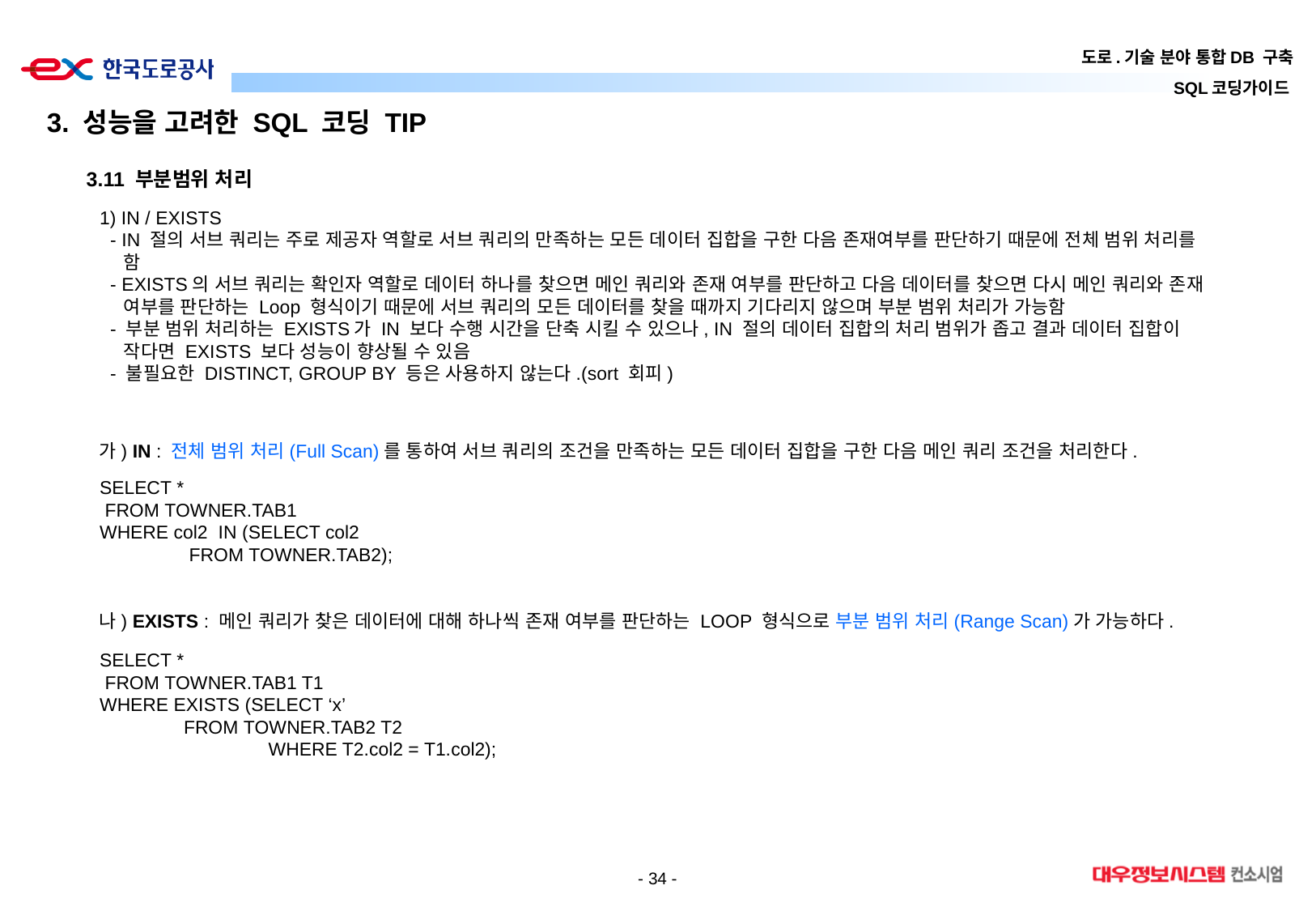

3. 성능을 고려한 SQL 코딩 TIP
3.11 부분범위 처리
1) IN / EXISTS
  - IN 절의 서브 쿼리는 주로 제공자 역할로 서브 쿼리의 만족하는 모든 데이터 집합을 구한 다음 존재여부를 판단하기 때문에 전체 범위 처리를 함
  - EXISTS의 서브 쿼리는 확인자 역할로 데이터 하나를 찾으면 메인 쿼리와 존재 여부를 판단하고 다음 데이터를 찾으면 다시 메인 쿼리와 존재 여부를 판단하는 Loop 형식이기 때문에 서브 쿼리의 모든 데이터를 찾을 때까지 기다리지 않으며 부분 범위 처리가 가능함
  - 부분 범위 처리하는 EXISTS가 IN 보다 수행 시간을 단축 시킬 수 있으나, IN 절의 데이터 집합의 처리 범위가 좁고 결과 데이터 집합이 작다면 EXISTS 보다 성능이 향상될 수 있음
  - 불필요한 DISTINCT, GROUP BY 등은 사용하지 않는다.(sort 회피)
가) IN : 전체 범위 처리(Full Scan)를 통하여 서브 쿼리의 조건을 만족하는 모든 데이터 집합을 구한 다음 메인 쿼리 조건을 처리한다.
SELECT *
 FROM TOWNER.TAB1
WHERE col2  IN (SELECT col2
                 FROM TOWNER.TAB2);
나) EXISTS : 메인 쿼리가 찾은 데이터에 대해 하나씩 존재 여부를 판단하는 LOOP 형식으로 부분 범위 처리(Range Scan)가 가능하다.
SELECT *
 FROM TOWNER.TAB1 T1
WHERE EXISTS (SELECT ‘x’
                FROM TOWNER.TAB2 T2
	         WHERE T2.col2 = T1.col2);